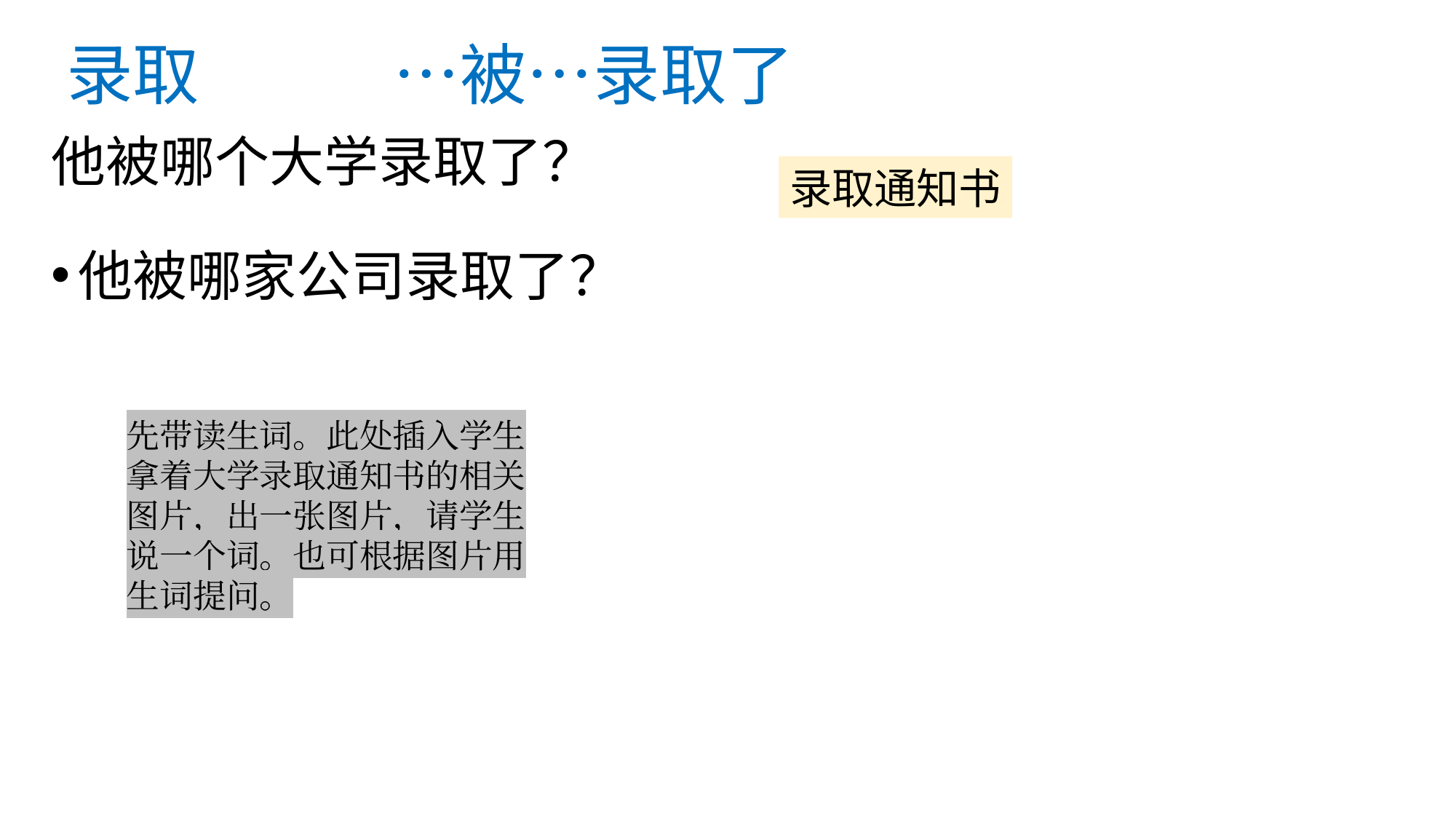

# 录取             ⋯被⋯录取了
他被哪个大学录取了？
他被哪家公司录取了？
录取通知书
先带读生词。此处插入学生拿着大学录取通知书的相关图片，出一张图片，请学生说一个词。也可根据图片用生词提问。